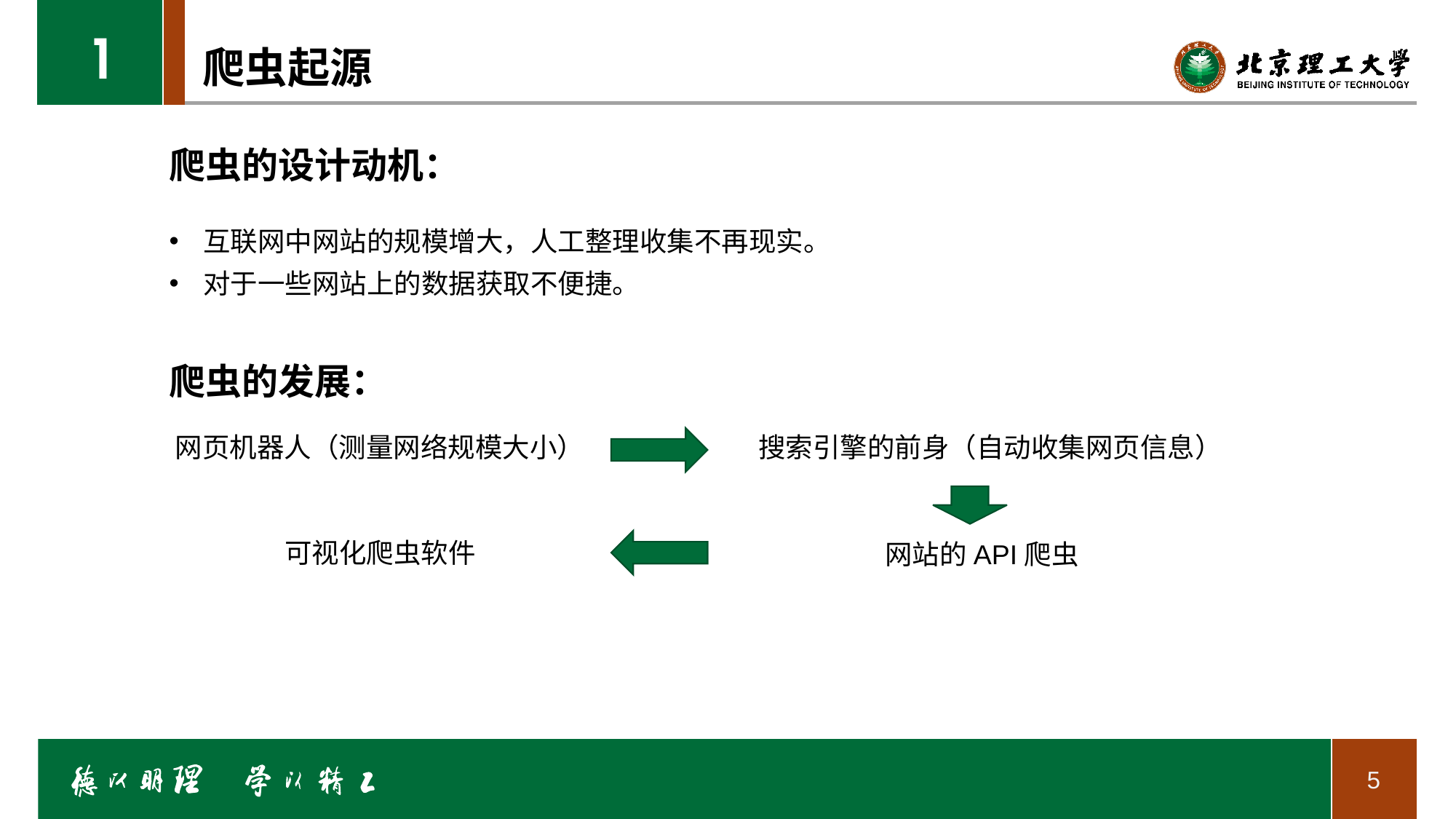

1
# 爬虫起源
爬虫的设计动机：

互联网中网站的规模增大，人工整理收集不再现实。
对于一些网站上的数据获取不便捷。
爬虫的发展：
网页机器人（测量网络规模大小）
搜索引擎的前身（自动收集网页信息）

可视化爬虫软件

网站的API爬虫